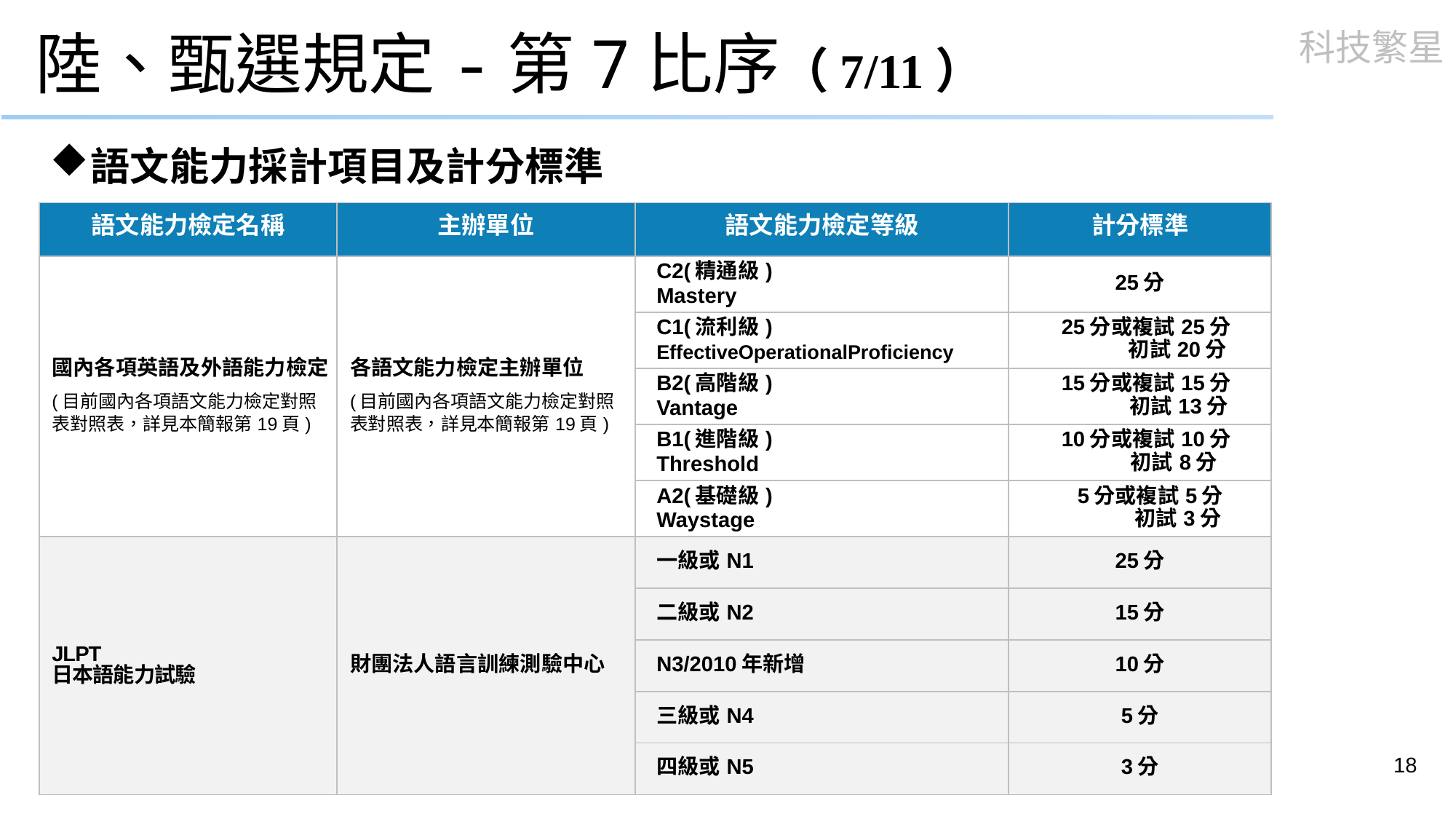

# 陸、甄選規定-第7比序（7/11）
語文能力採計項目及計分標準
| 語文能力檢定名稱 | 主辦單位 | 語文能力檢定等級 | 計分標準 |
| --- | --- | --- | --- |
| 國內各項英語及外語能力檢定 (目前國內各項語文能力檢定對照表對照表，詳見本簡報第19頁) | 各語文能力檢定主辦單位 (目前國內各項語文能力檢定對照表對照表，詳見本簡報第19頁) | C2(精通級) Mastery | 25分 |
|  |  | C1(流利級) EffectiveOperationalProficiency | 25分或複試25分 初試20分 |
|  |  | B2(高階級) Vantage | 15分或複試15分 初試13分 |
|  |  | B1(進階級) Threshold | 10分或複試10分 初試8分 |
|  |  | A2(基礎級) Waystage | 5分或複試5分 初試3分 |
| JLPT 日本語能力試驗 | 財團法人語言訓練測驗中心 | 一級或N1 | 25分 |
|  |  | 二級或N2 | 15分 |
|  |  | N3/2010年新增 | 10分 |
|  |  | 三級或N4 | 5分 |
|  |  | 四級或N5 | 3分 |
18